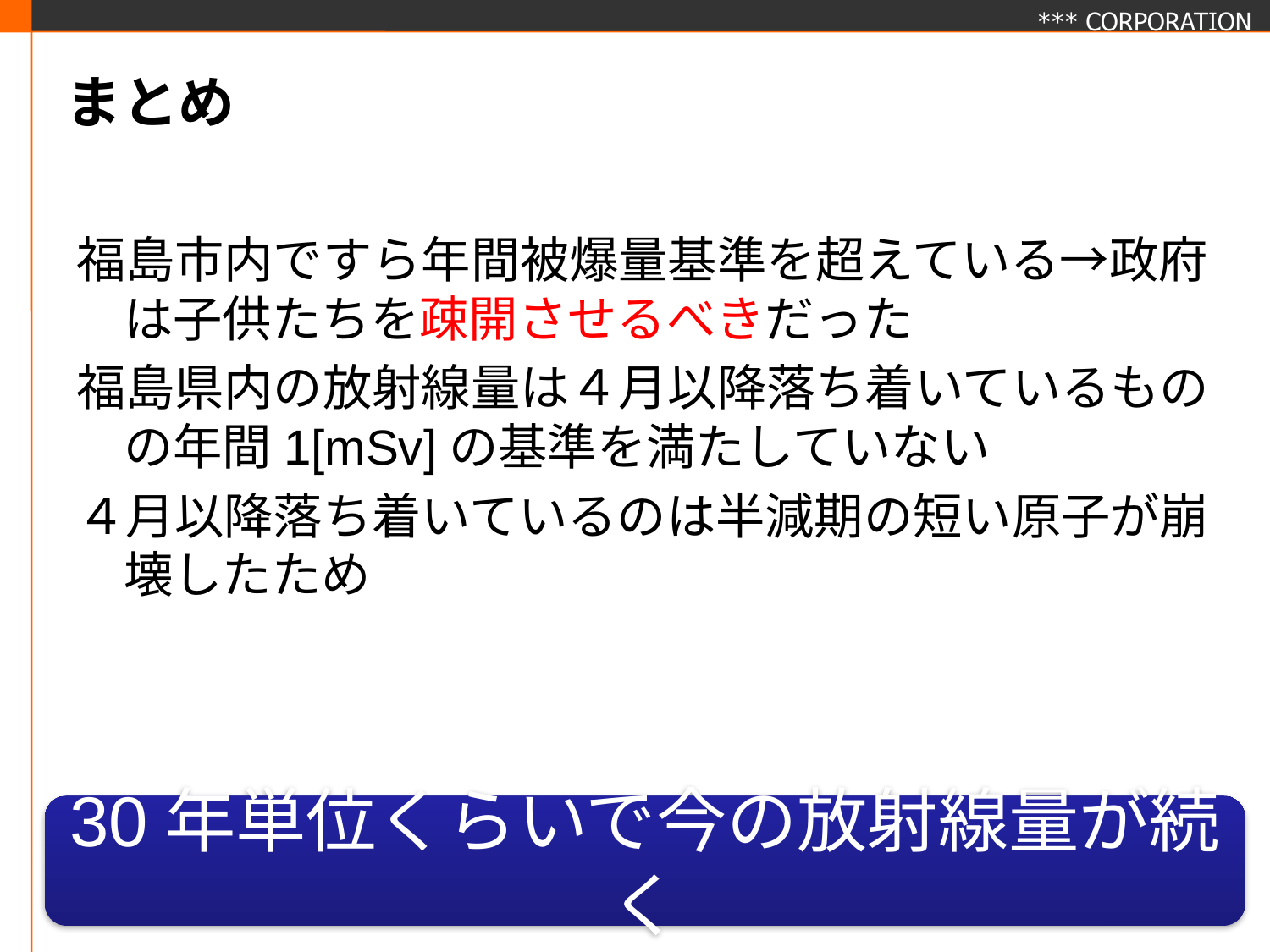

# まとめ
福島市内ですら年間被爆量基準を超えている→政府は子供たちを疎開させるべきだった
福島県内の放射線量は４月以降落ち着いているものの年間1[mSv]の基準を満たしていない
４月以降落ち着いているのは半減期の短い原子が崩壊したため

30年単位くらいで今の放射線量が続く